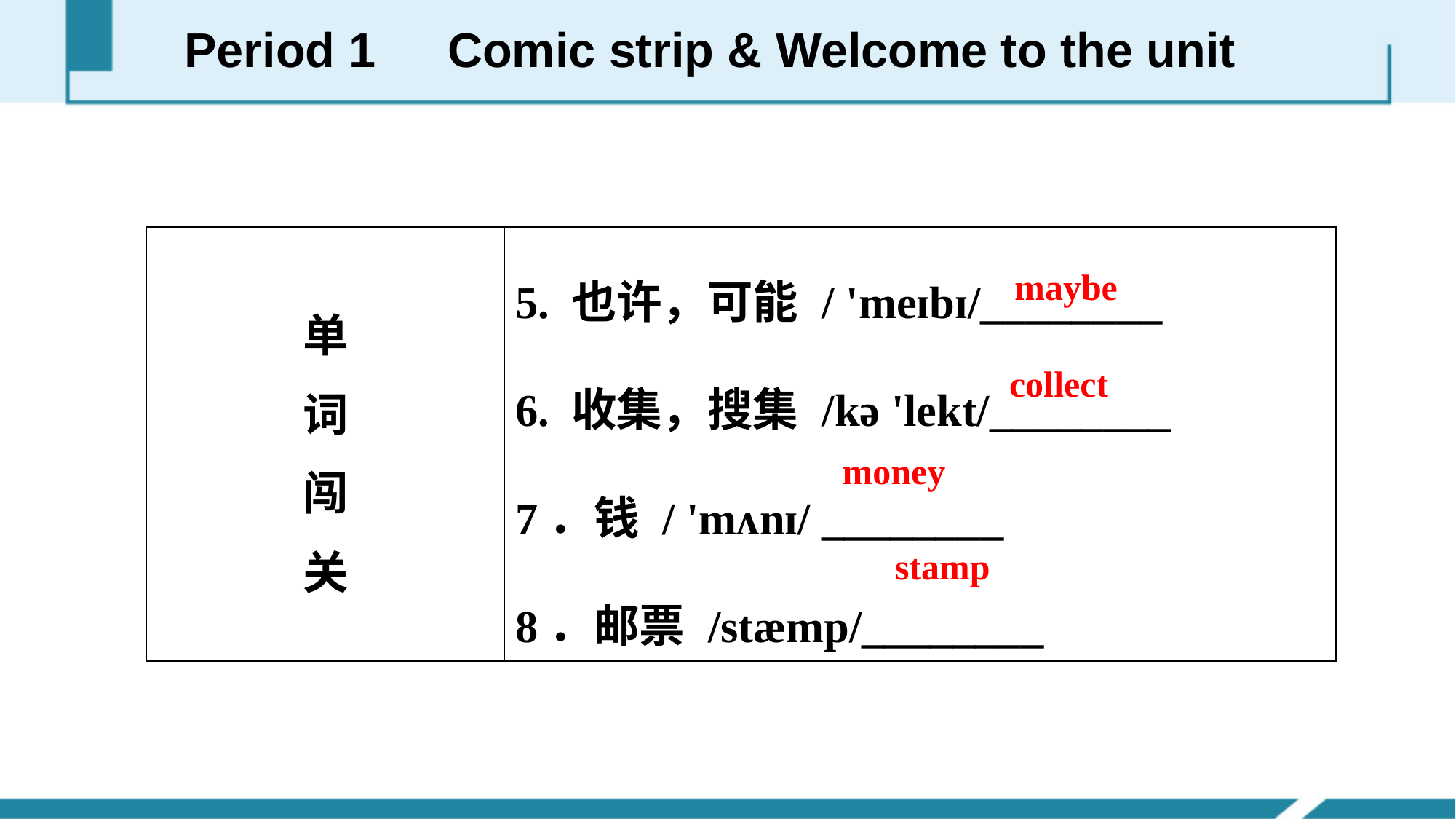

Period 1　Comic strip & Welcome to the unit
| 单 词 闯 关 | 5. 也许，可能 / 'meɪbɪ/\_\_\_\_\_\_\_\_ 6. 收集，搜集 /kə 'lekt/\_\_\_\_\_\_\_\_ 7．钱 / 'mʌnɪ/ \_\_\_\_\_\_\_\_ 8．邮票 /stæmp/\_\_\_\_\_\_\_\_ |
| --- | --- |
maybe

collect
money
stamp